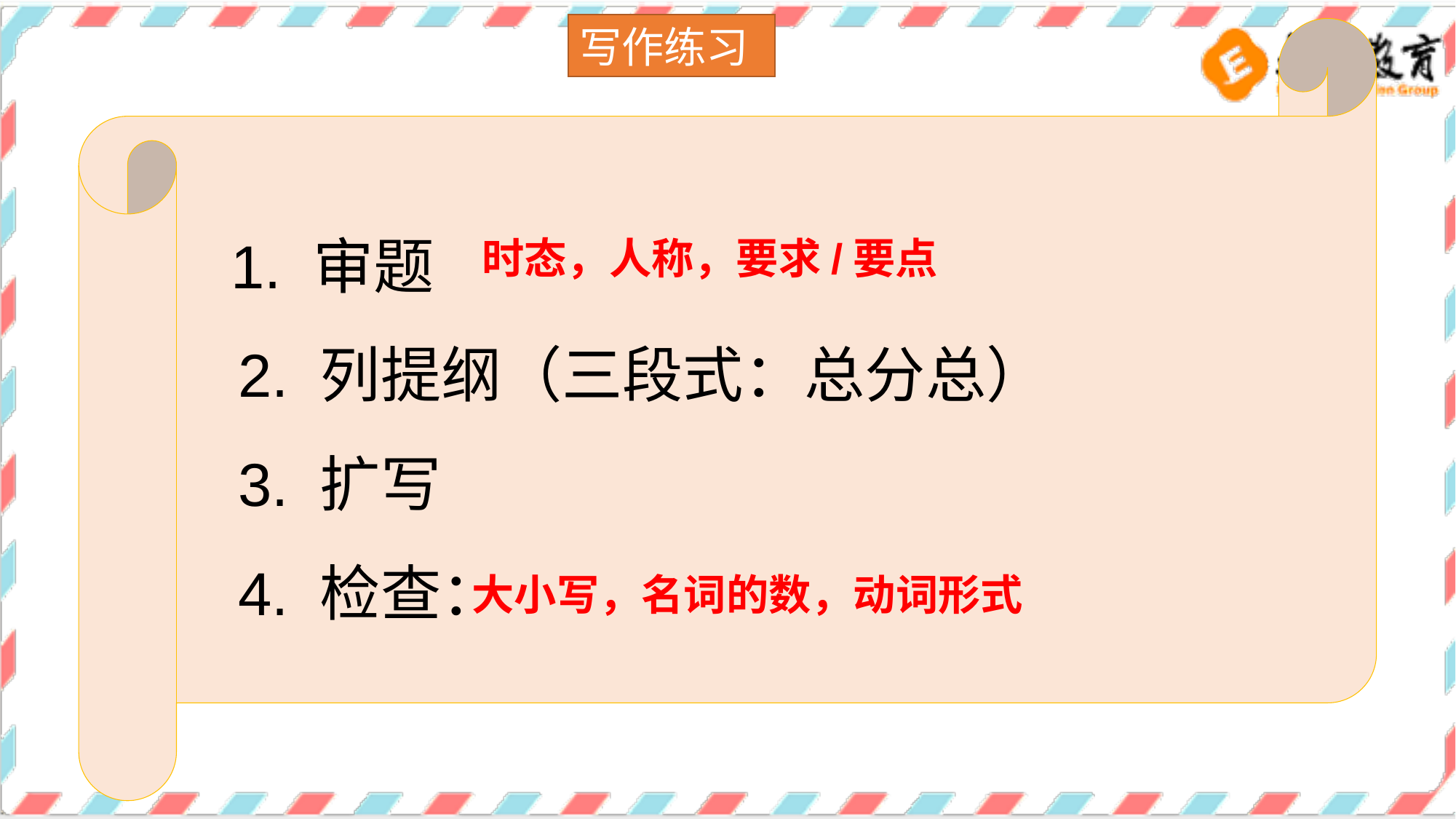

写作练习
   1. 审题
   2. 列提纲（三段式：总分总）
   3. 扩写
   4. 检查：
时态，人称，要求/要点
大小写，名词的数，动词形式